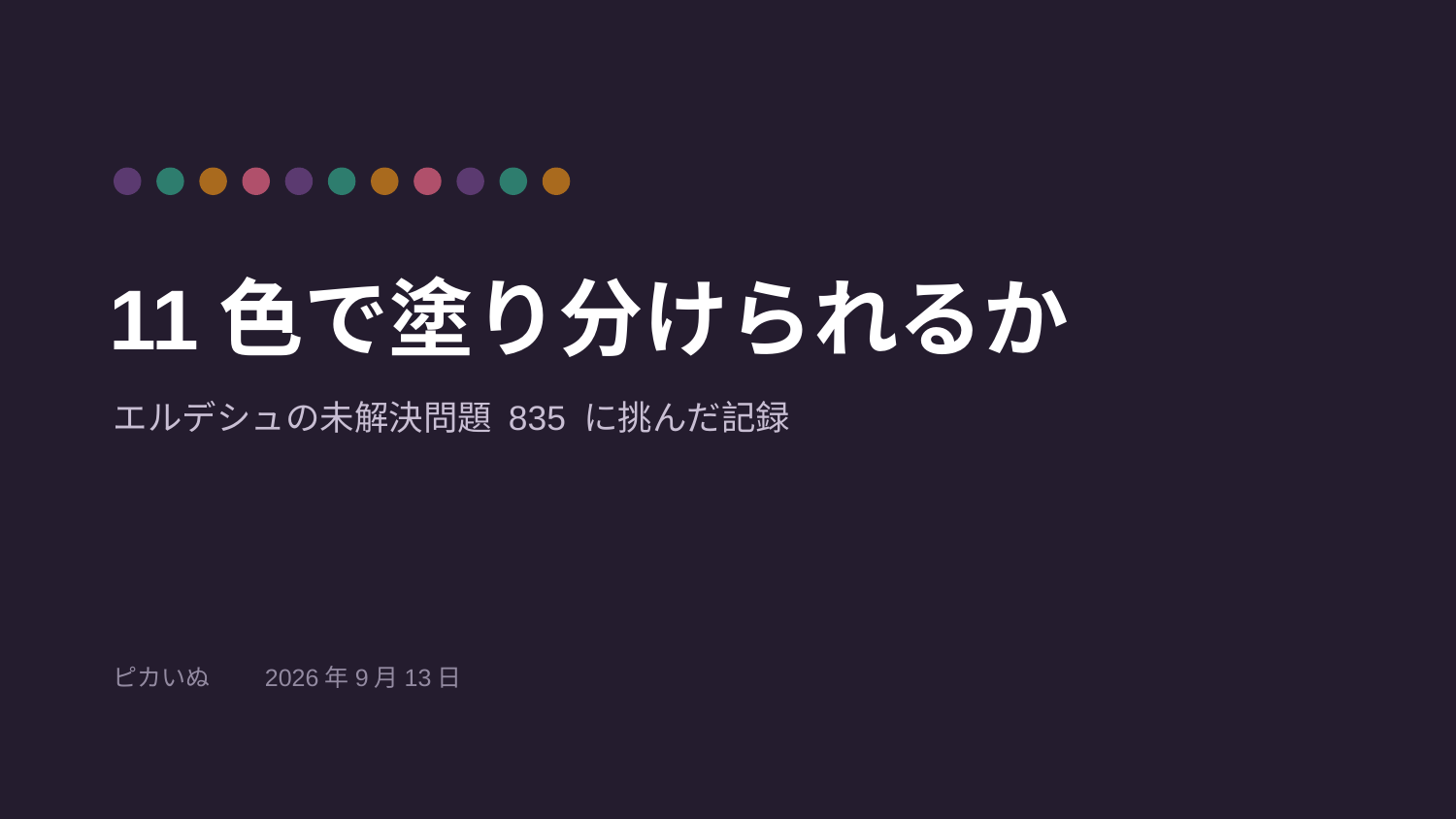

11色で塗り分けられるか
エルデシュの未解決問題 835 に挑んだ記録
ピカいぬ　　2026年9月13日